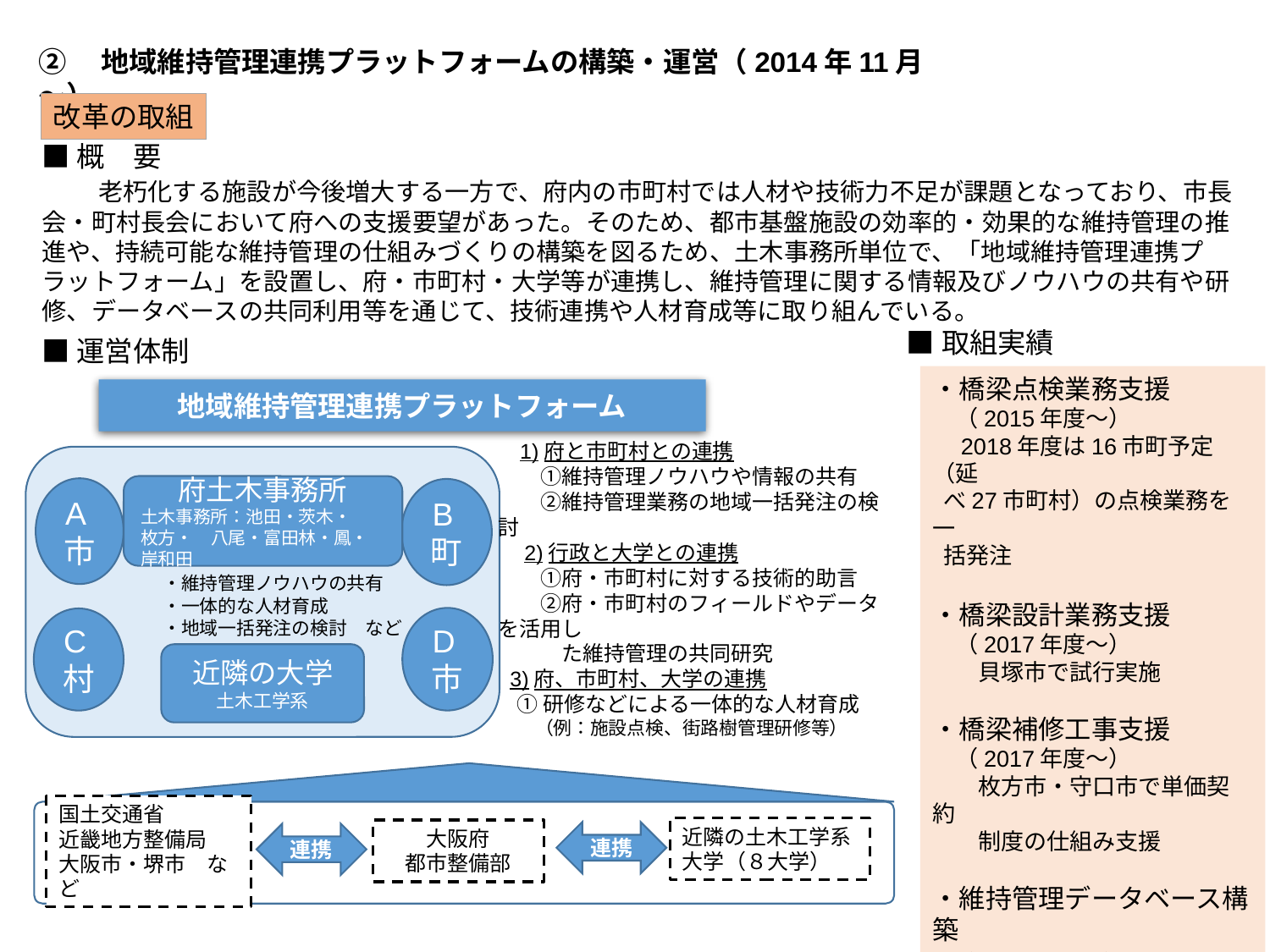

②　地域維持管理連携プラットフォームの構築・運営（2014年11月～）
改革の取組
■概　要
　　老朽化する施設が今後増大する一方で、府内の市町村では人材や技術力不足が課題となっており、市長会・町村長会において府への支援要望があった。そのため、都市基盤施設の効率的・効果的な維持管理の推進や、持続可能な維持管理の仕組みづくりの構築を図るため、土木事務所単位で、「地域維持管理連携プラットフォーム」を設置し、府・市町村・大学等が連携し、維持管理に関する情報及びノウハウの共有や研修、データベースの共同利用等を通じて、技術連携や人材育成等に取り組んでいる。
■取組実績
■運営体制
・橋梁点検業務支援
　（2015年度～）
　2018年度は16市町予定（延
 べ27市町村）の点検業務を一
 括発注

・橋梁設計業務支援
　（2017年度～）
　　貝塚市で試行実施

・橋梁補修工事支援
　（2017年度～）
　　枚方市・守口市で単価契約
　　制度の仕組み支援

・維持管理データベース構築
  （2016年度～）
　　2019年度からデータベースの
　　本格運用開始予定
地域維持管理連携プラットフォーム

府土木事務所
土木事務所：池田・茨木・
枚方・　八尾・富田林・鳳・岸和田
A市
B町
・維持管理ノウハウの共有
・一体的な人材育成
・地域一括発注の検討　など
D市
C村
近隣の大学
土木工学系

　1)府と市町村との連携
　　①維持管理ノウハウや情報の共有
　　②維持管理業務の地域一括発注の検討
　2)行政と大学との連携
　　①府・市町村に対する技術的助言
　　②府・市町村のフィールドやデータを活用し
　　　た維持管理の共同研究
  3)府、市町村、大学の連携
    ①研修などによる一体的な人材育成
　　（例：施設点検、街路樹管理研修等）

国土交通省
近畿地方整備局
大阪市・堺市　など
近隣の土木工学系大学（８大学）
大阪府
都市整備部
連携
連携
11